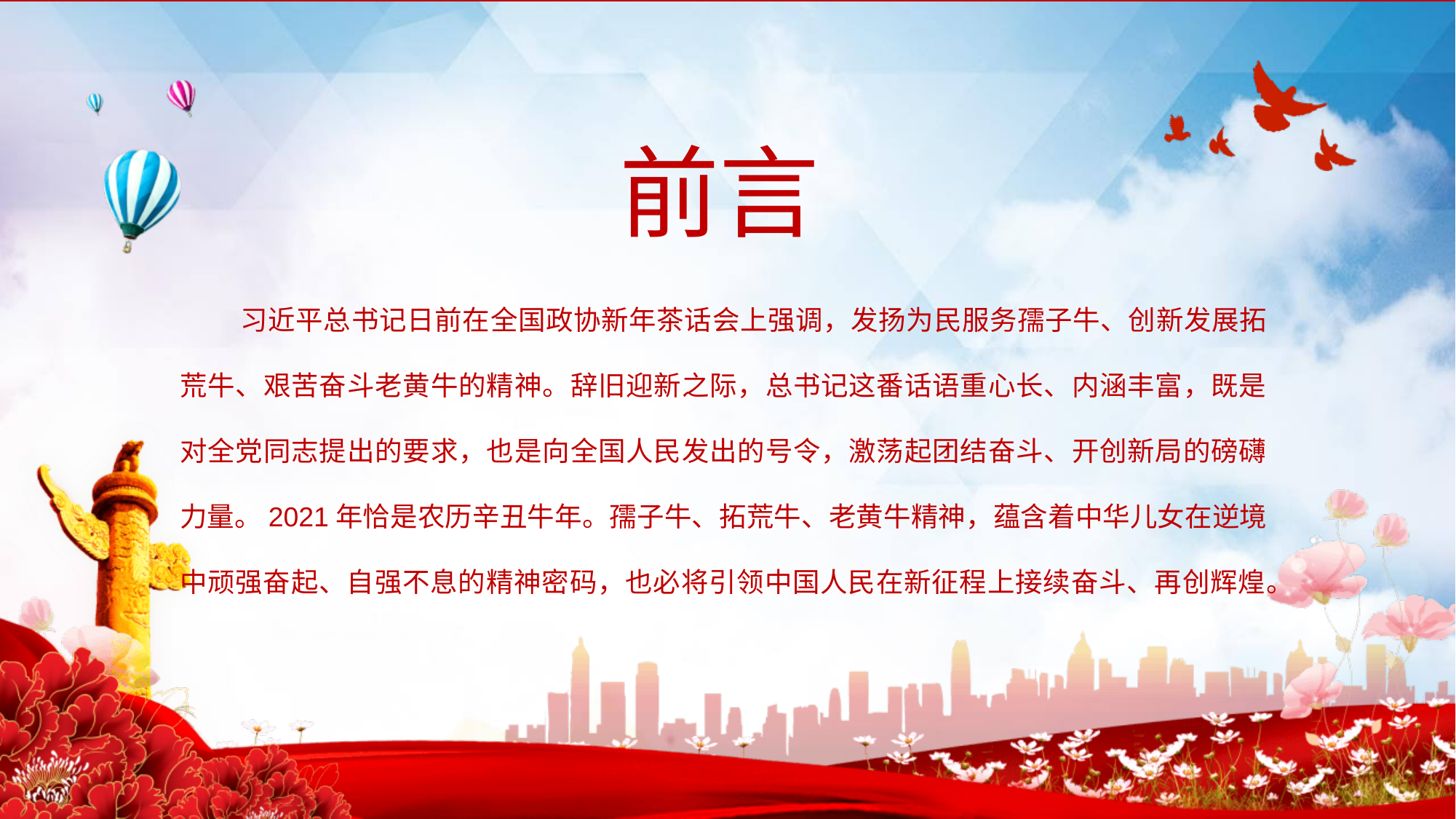

前言
        习近平总书记日前在全国政协新年茶话会上强调，发扬为民服务孺子牛、创新发展拓荒牛、艰苦奋斗老黄牛的精神。辞旧迎新之际，总书记这番话语重心长、内涵丰富，既是对全党同志提出的要求，也是向全国人民发出的号令，激荡起团结奋斗、开创新局的磅礴力量。2021年恰是农历辛丑牛年。孺子牛、拓荒牛、老黄牛精神，蕴含着中华儿女在逆境中顽强奋起、自强不息的精神密码，也必将引领中国人民在新征程上接续奋斗、再创辉煌。
https://www.ypppt.com/